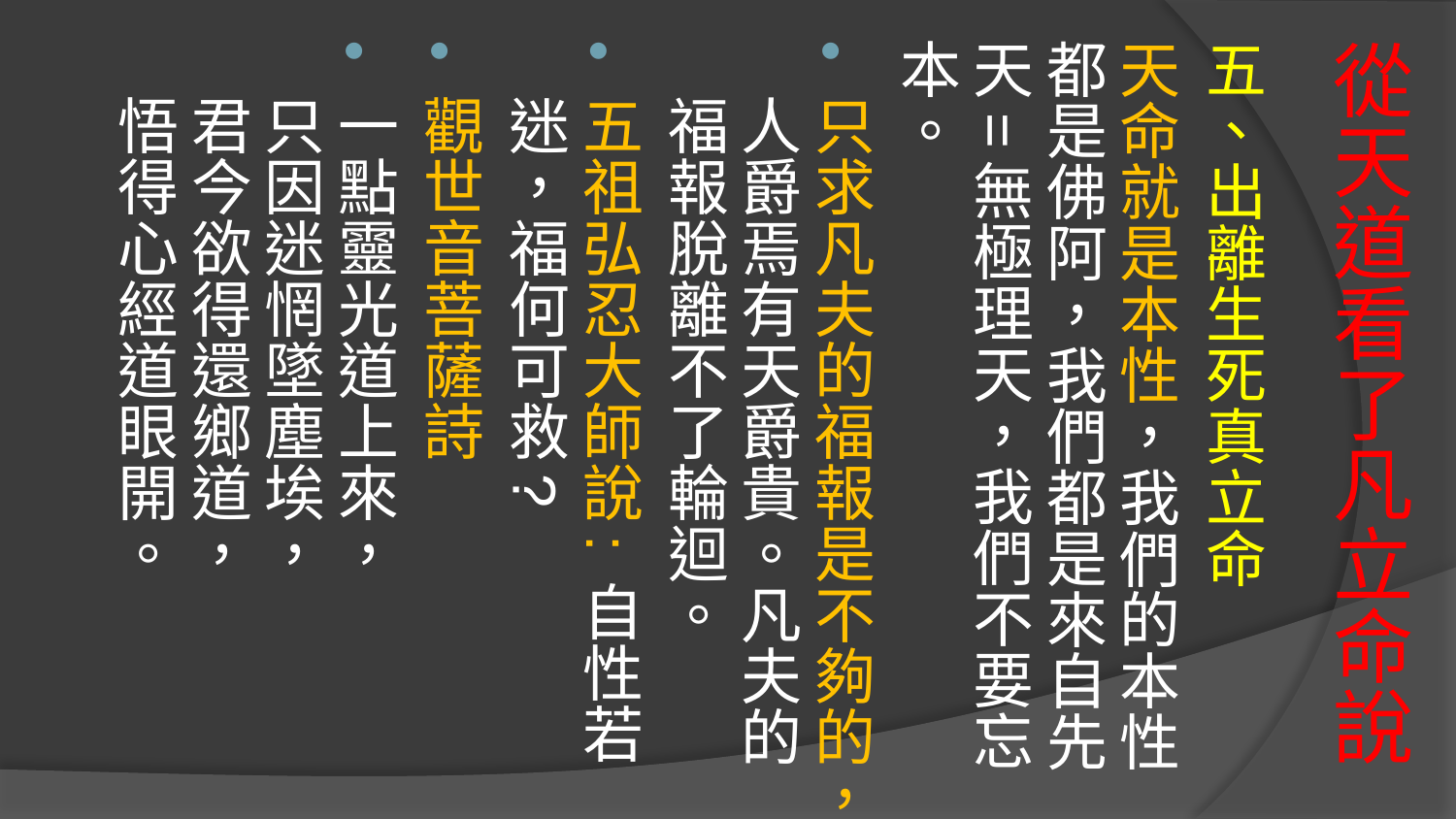

五、出離生死真立命
天命就是本性，我們的本性都是佛阿，我們都是來自先天=無極理天，我們不要忘本。
只求凡夫的福報是不夠的，人爵焉有天爵貴。凡夫的福報脫離不了輪迴。
五祖弘忍大師說: 自性若迷，福何可救?
觀世音菩薩詩
一點靈光道上來，             只因迷惘墜塵埃，            君今欲得還鄉道，              悟得心經道眼開。

# 從天道看了凡立命說